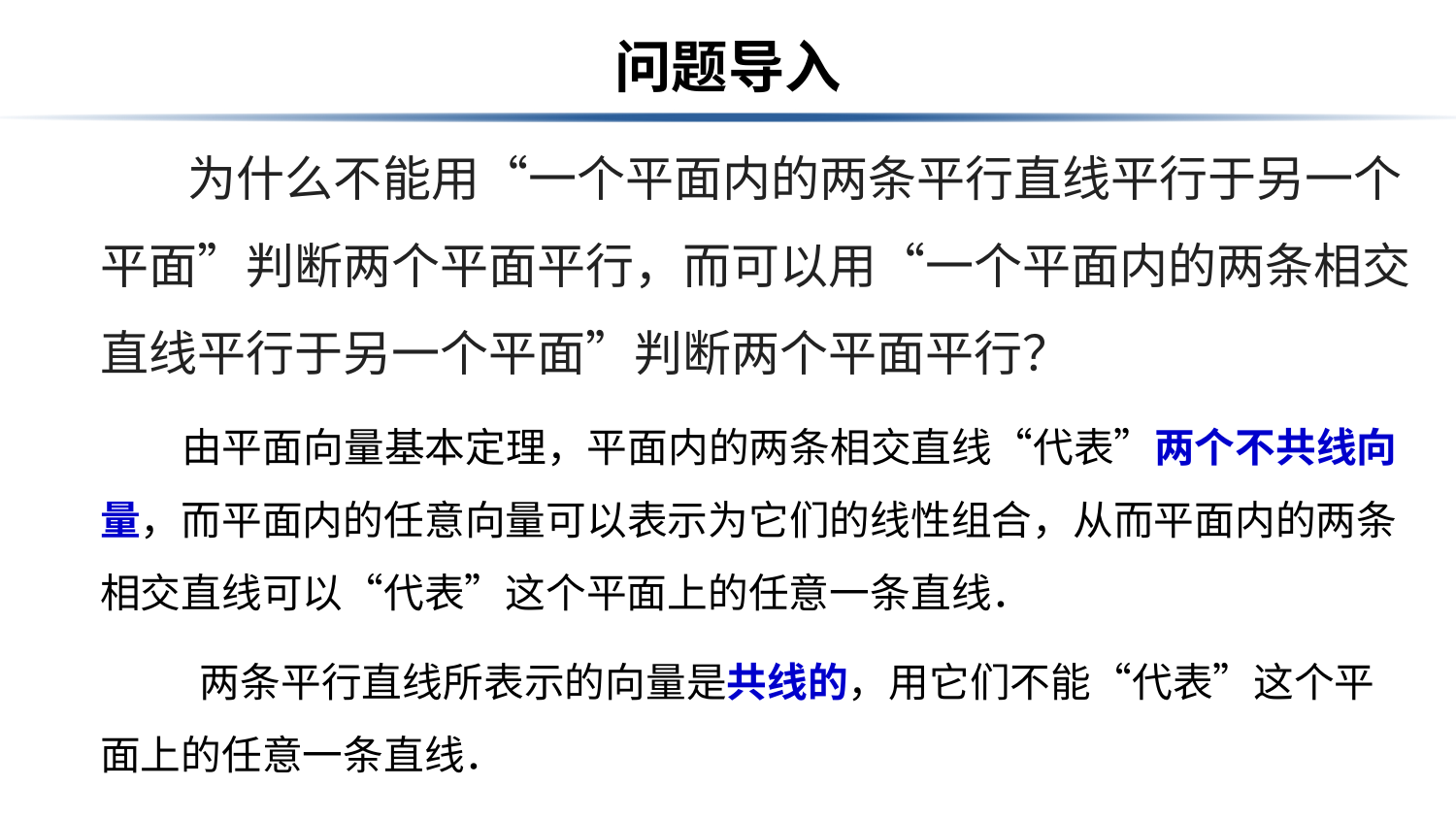

# 问题导入
       为什么不能用“一个平面内的两条平行直线平行于另一个平面”判断两个平面平行，而可以用“一个平面内的两条相交直线平行于另一个平面”判断两个平面平行？
        由平面向量基本定理，平面内的两条相交直线“代表”两个不共线向量，而平面内的任意向量可以表示为它们的线性组合，从而平面内的两条相交直线可以“代表”这个平面上的任意一条直线．
 　　两条平行直线所表示的向量是共线的，用它们不能“代表”这个平面上的任意一条直线．